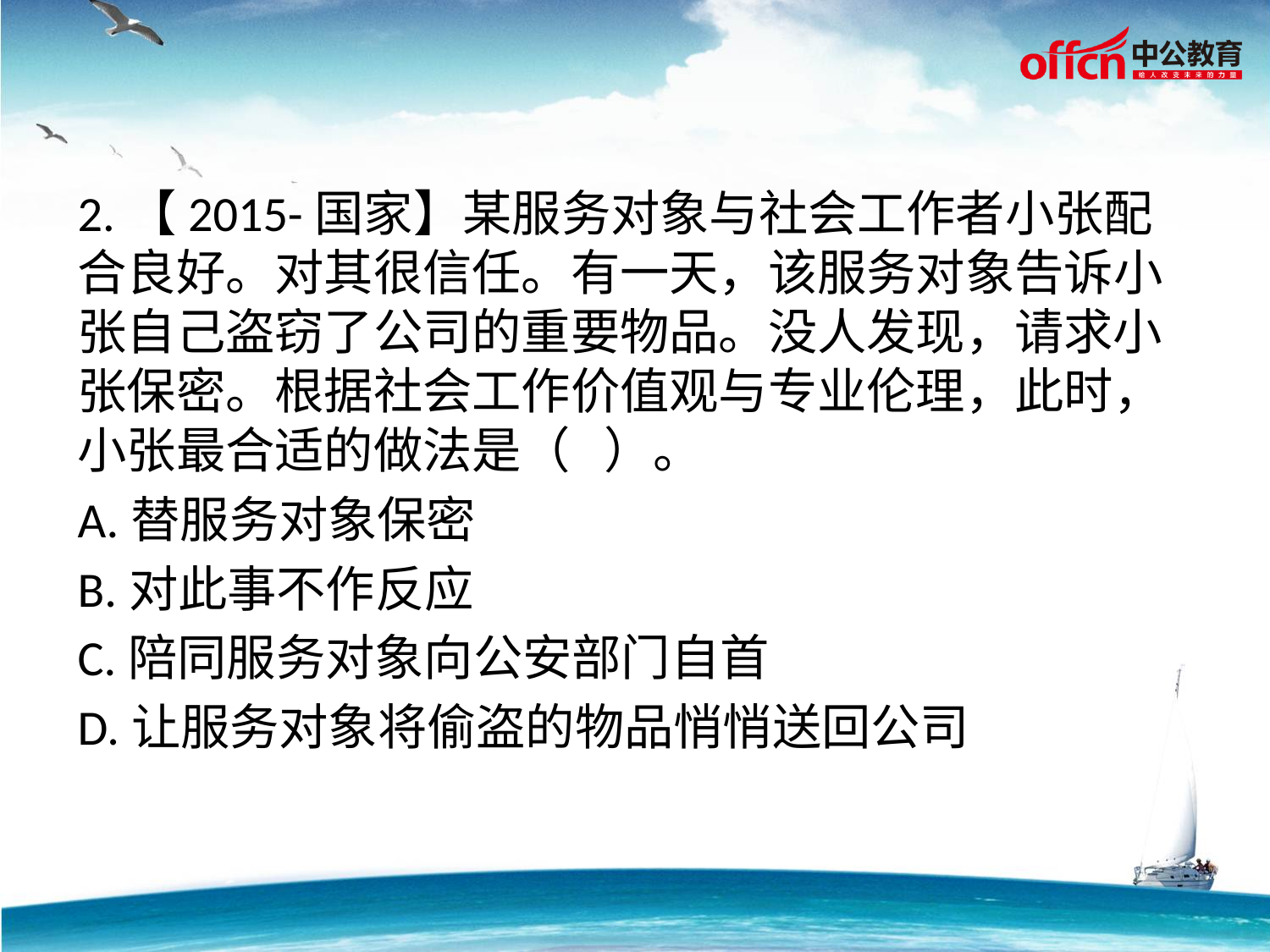

2.【2015-国家】某服务对象与社会工作者小张配合良好。对其很信任。有一天，该服务对象告诉小张自己盗窃了公司的重要物品。没人发现，请求小张保密。根据社会工作价值观与专业伦理，此时，小张最合适的做法是（   ）。
A.替服务对象保密
B.对此事不作反应
C.陪同服务对象向公安部门自首
D.让服务对象将偷盗的物品悄悄送回公司